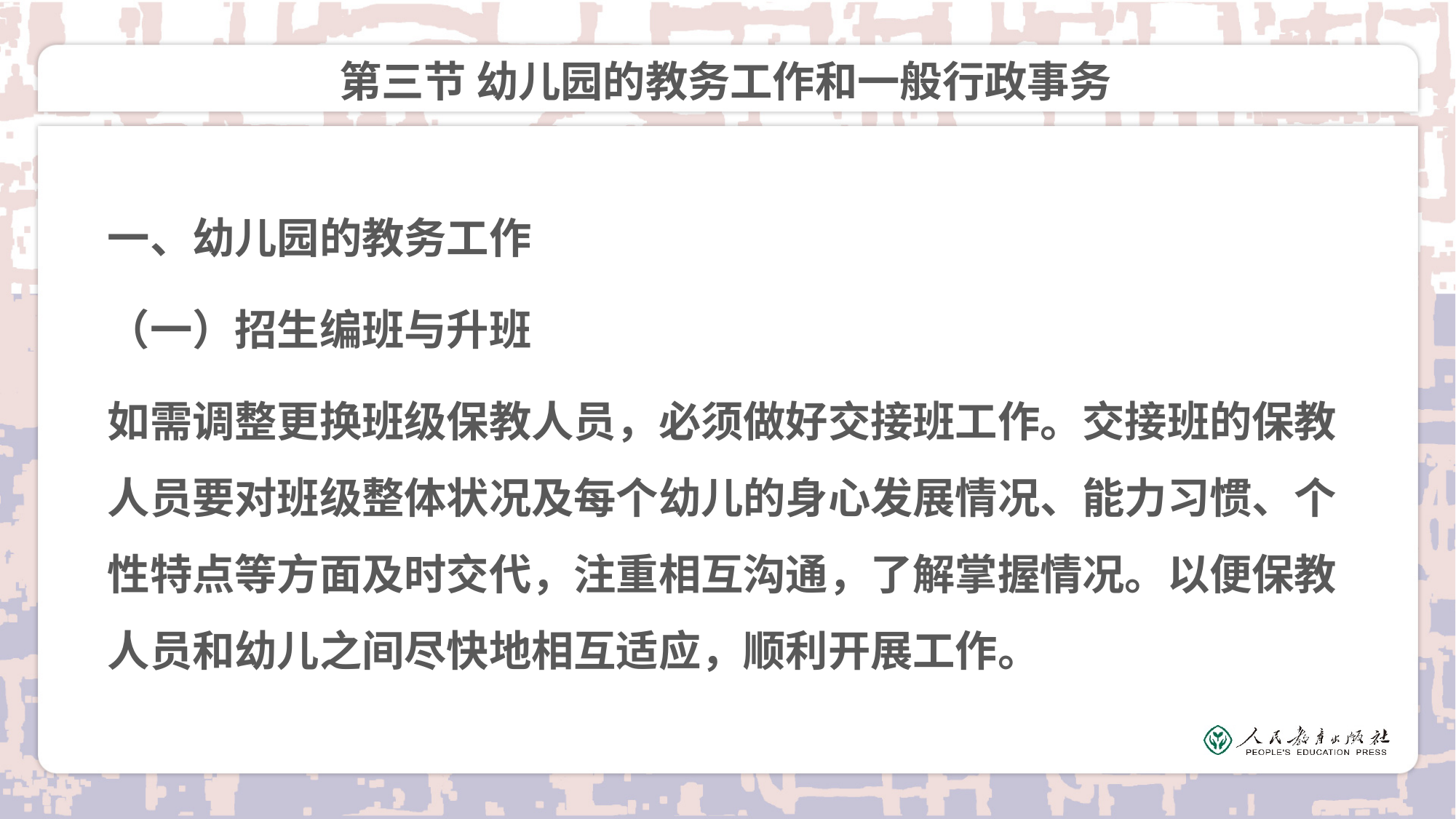

# 第三节 幼儿园的教务工作和一般行政事务
一、幼儿园的教务工作
（一）招生编班与升班
如需调整更换班级保教人员，必须做好交接班工作。交接班的保教人员要对班级整体状况及每个幼儿的身心发展情况、能力习惯、个性特点等方面及时交代，注重相互沟通，了解掌握情况。以便保教人员和幼儿之间尽快地相互适应，顺利开展工作。